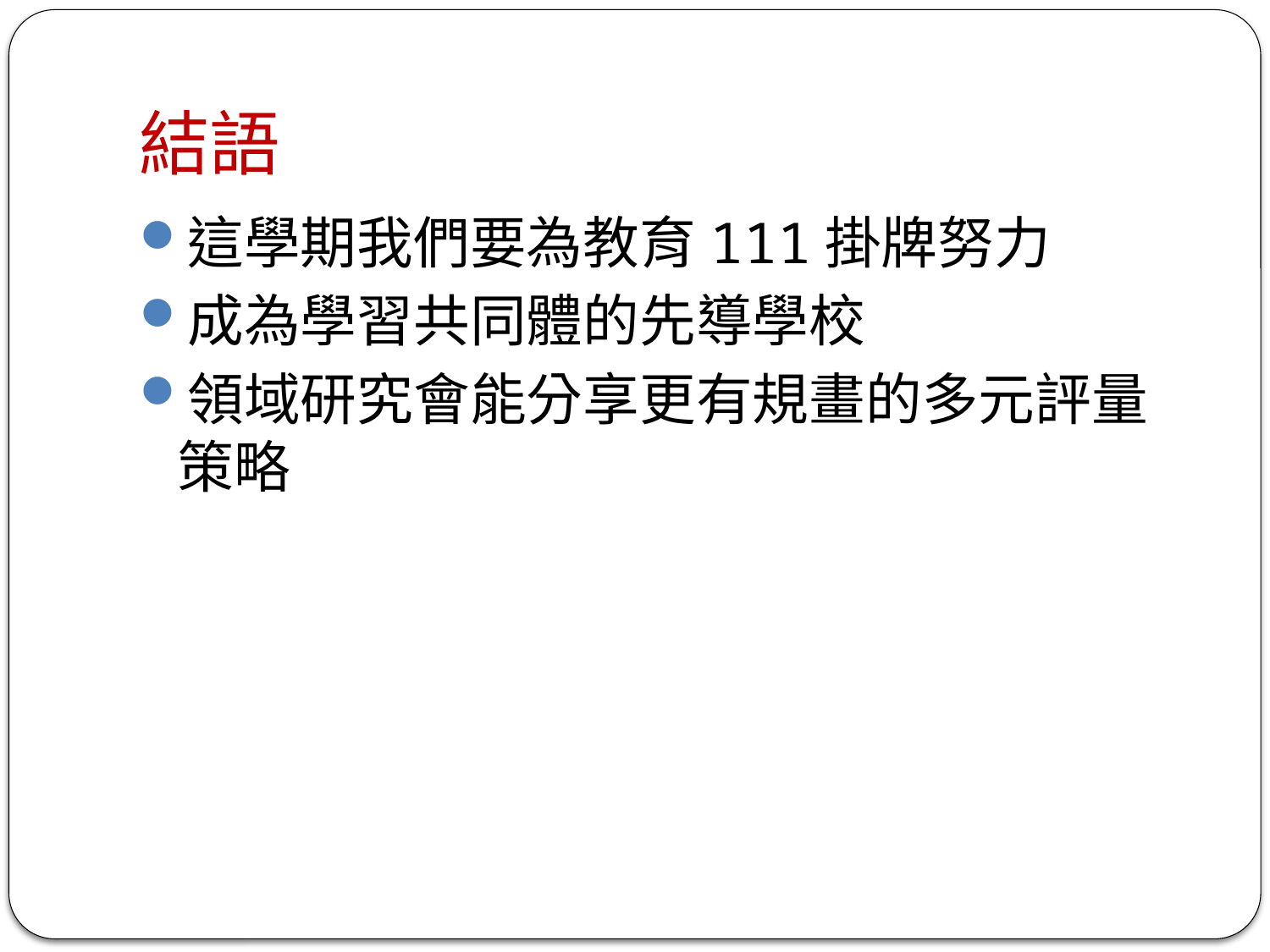

# 結語
這學期我們要為教育111掛牌努力
成為學習共同體的先導學校
領域研究會能分享更有規畫的多元評量策略